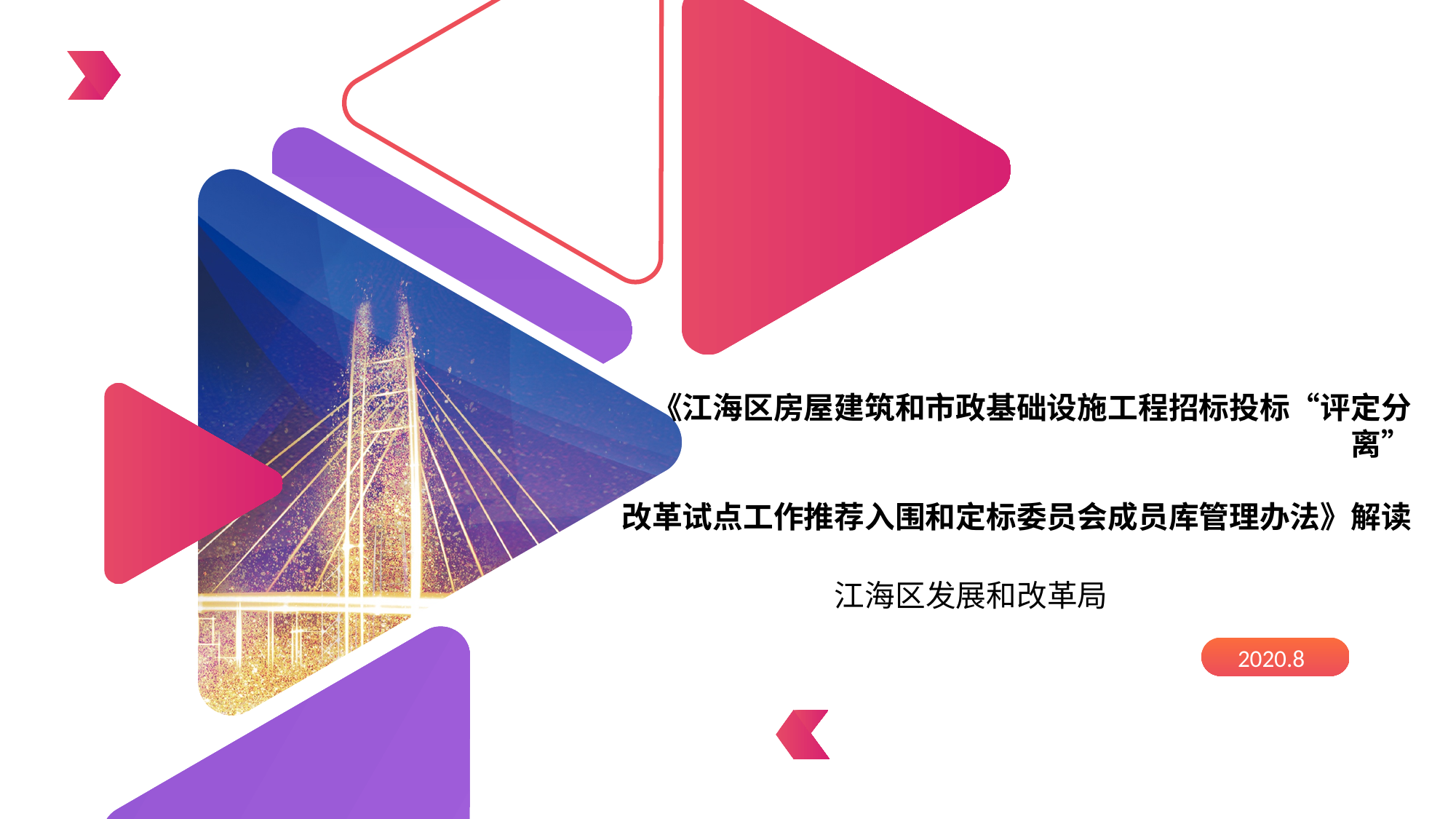

《江海区房屋建筑和市政基础设施工程招标投标“评定分离”

改革试点工作推荐入围和定标委员会成员库管理办法》解读
江海区发展和改革局

2020.8